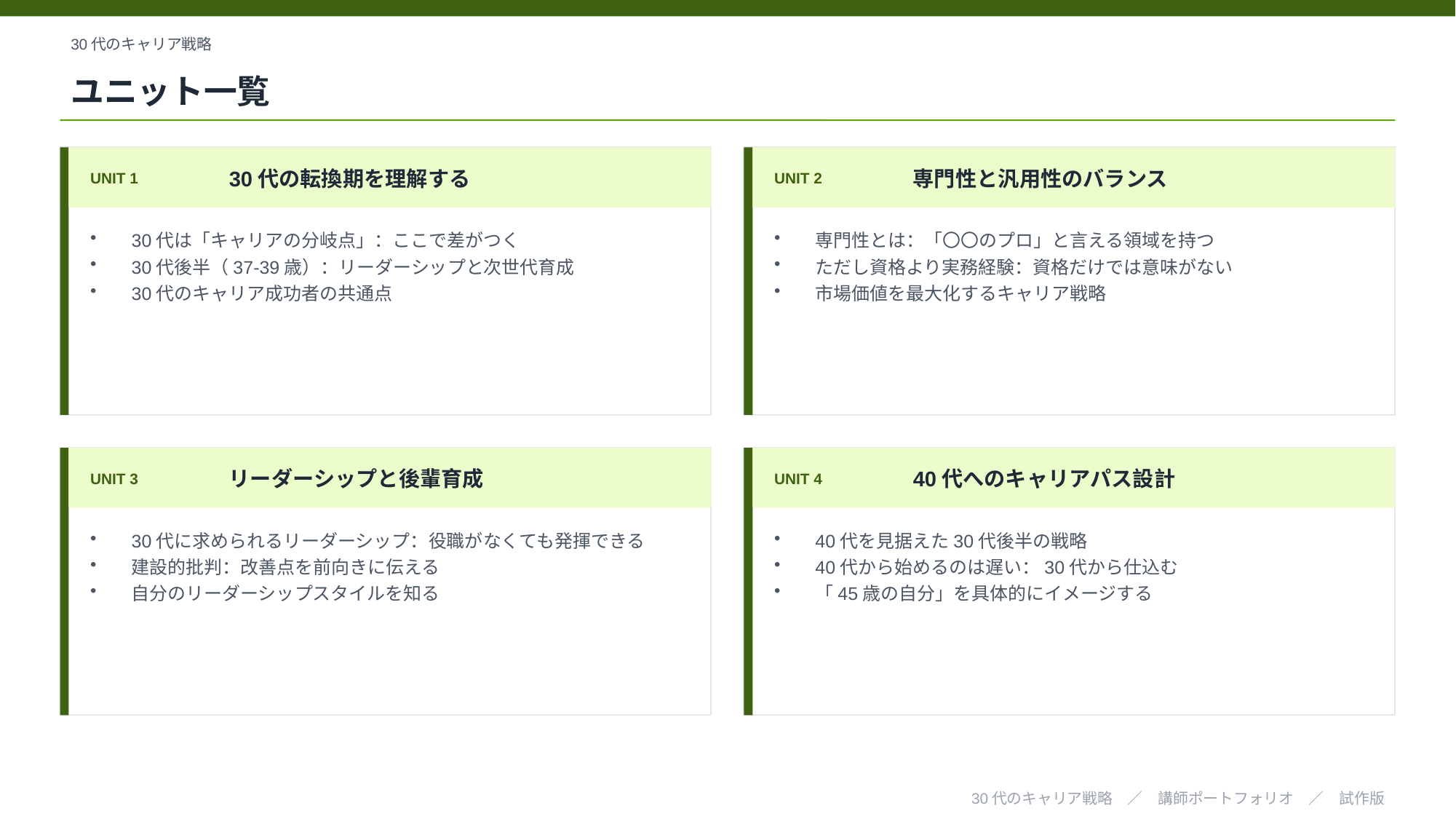

30代のキャリア戦略
ユニット一覧

UNIT 1
30代の転換期を理解する
UNIT 2
専門性と汎用性のバランス
30代は「キャリアの分岐点」：ここで差がつく
30代後半（37-39歳）：リーダーシップと次世代育成
30代のキャリア成功者の共通点
専門性とは：「〇〇のプロ」と言える領域を持つ
ただし資格より実務経験：資格だけでは意味がない
市場価値を最大化するキャリア戦略

UNIT 3
リーダーシップと後輩育成
UNIT 4
40代へのキャリアパス設計
30代に求められるリーダーシップ：役職がなくても発揮できる
建設的批判：改善点を前向きに伝える
自分のリーダーシップスタイルを知る
40代を見据えた30代後半の戦略
40代から始めるのは遅い：30代から仕込む
「45歳の自分」を具体的にイメージする
30代のキャリア戦略　／　講師ポートフォリオ　／　試作版